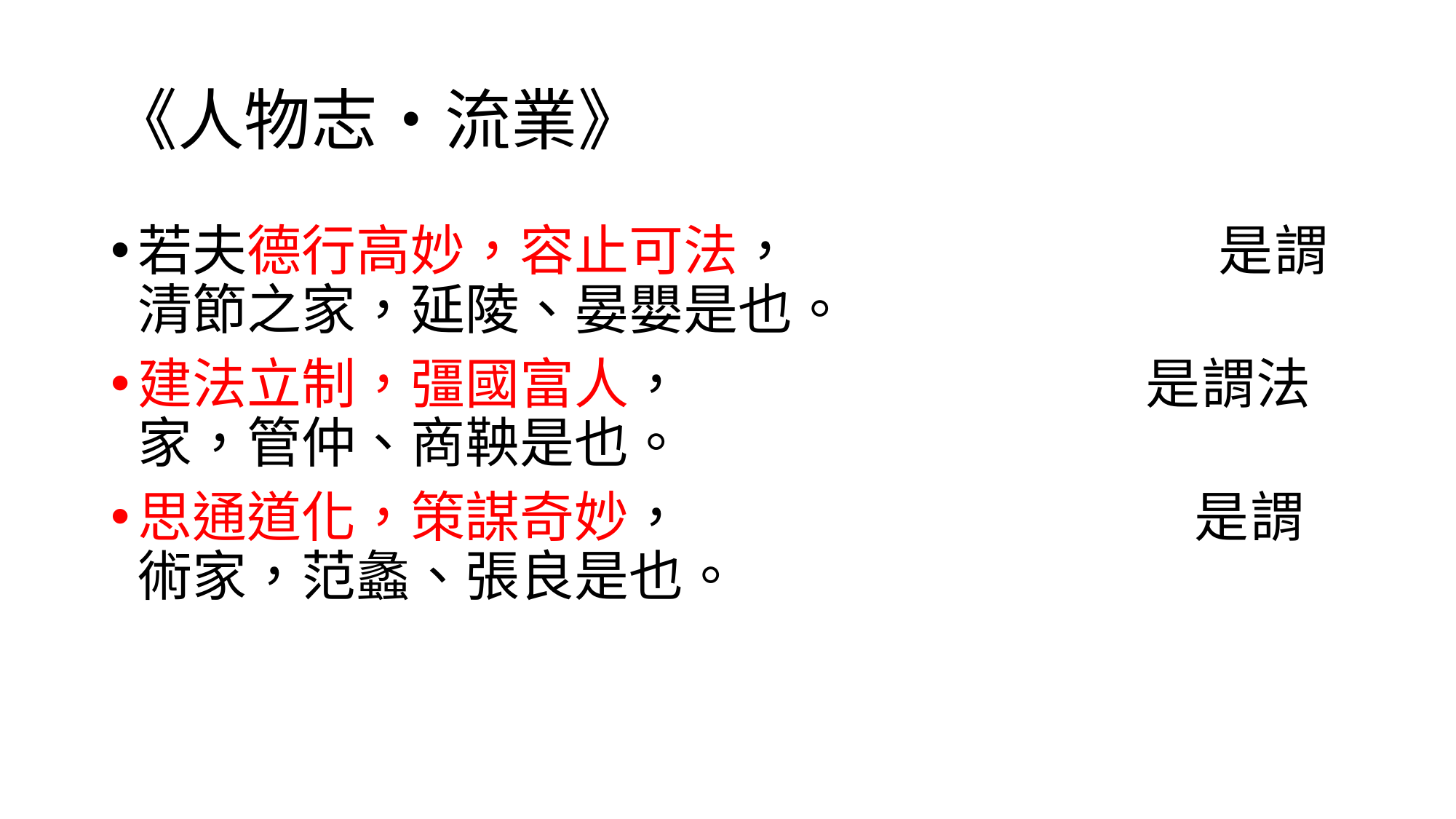

# 《人物志•流業》
若夫德行高妙，容止可法，                                   是謂清節之家，延陵、晏嬰是也。
建法立制，彊國富人，                                      是謂法家，管仲、商鞅是也。
思通道化，策謀奇妙，                                          是謂術家，范蠡、張良是也。